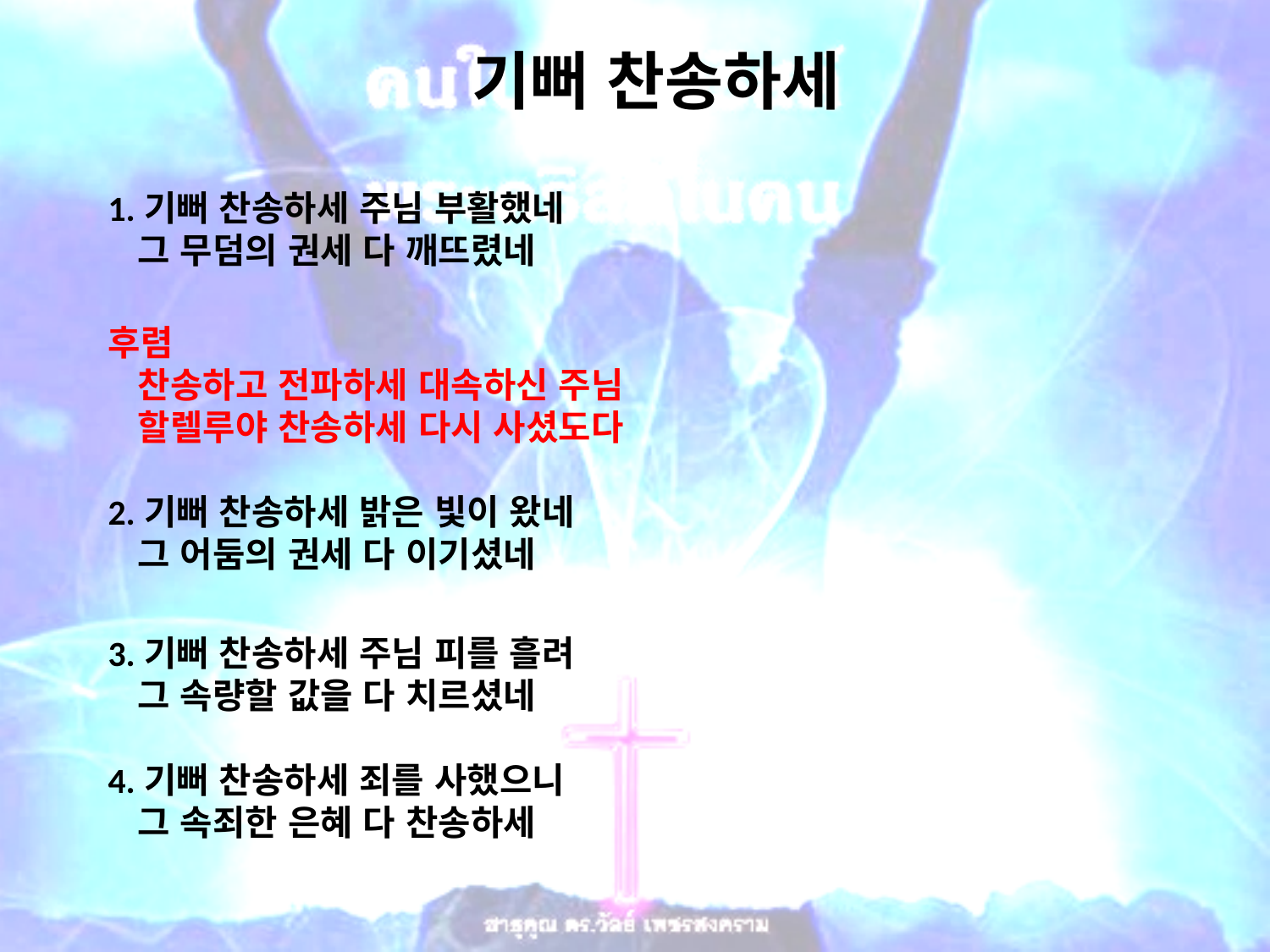

# 기뻐 찬송하세
1.기뻐 찬송하세 주님 부활했네
   그 무덤의 권세 다 깨뜨렸네
후렴
   찬송하고 전파하세 대속하신 주님
   할렐루야 찬송하세 다시 사셨도다
2.기뻐 찬송하세 밝은 빛이 왔네
   그 어둠의 권세 다 이기셨네

3.기뻐 찬송하세 주님 피를 흘려
   그 속량할 값을 다 치르셨네
4.기뻐 찬송하세 죄를 사했으니
   그 속죄한 은혜 다 찬송하세